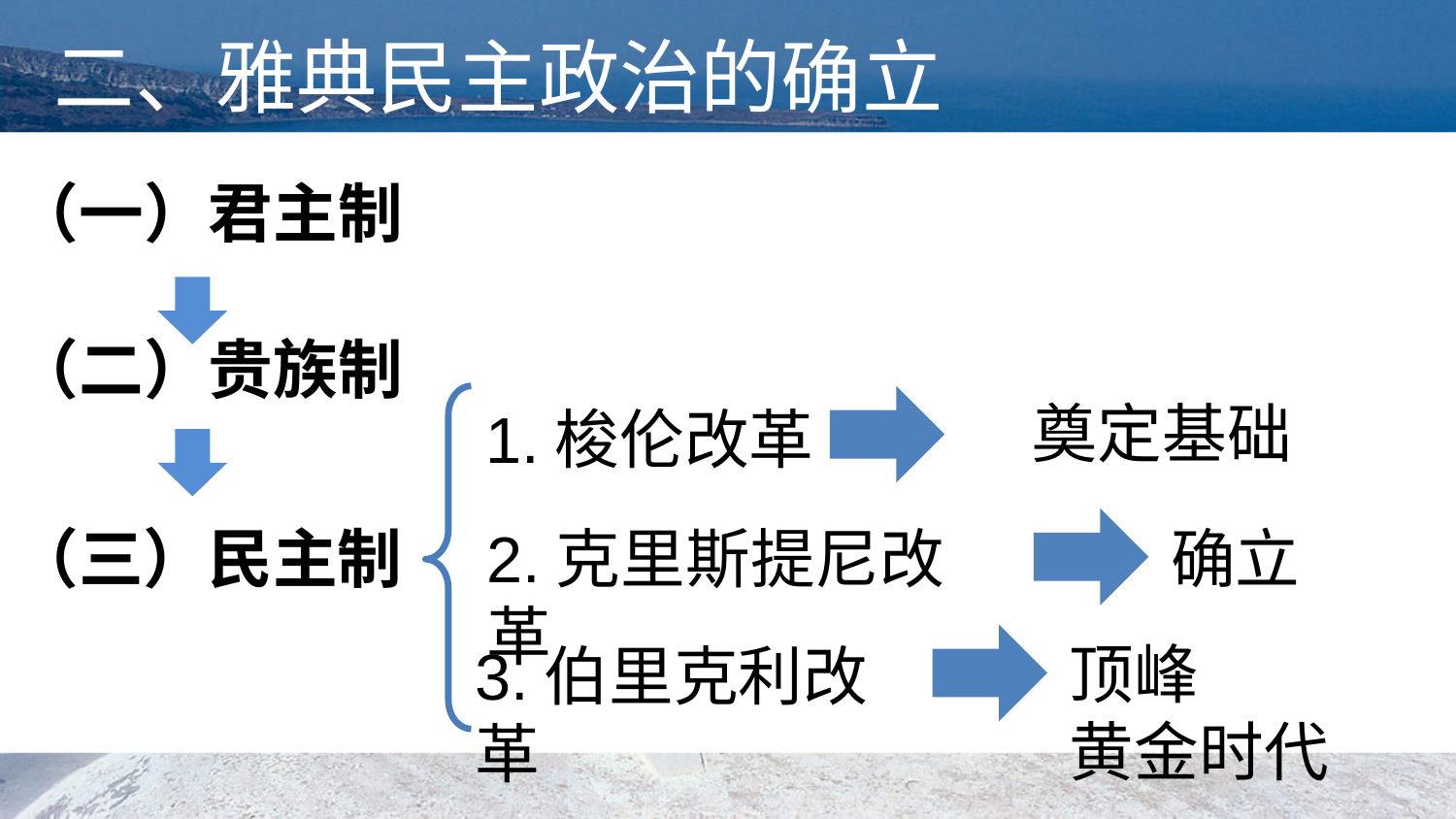

二、雅典民主政治的确立
（一）君主制

（二）贵族制

奠定基础
1.梭伦改革

2.克里斯提尼改革
确立
（三）民主制

顶峰
黄金时代
3.伯里克利改革